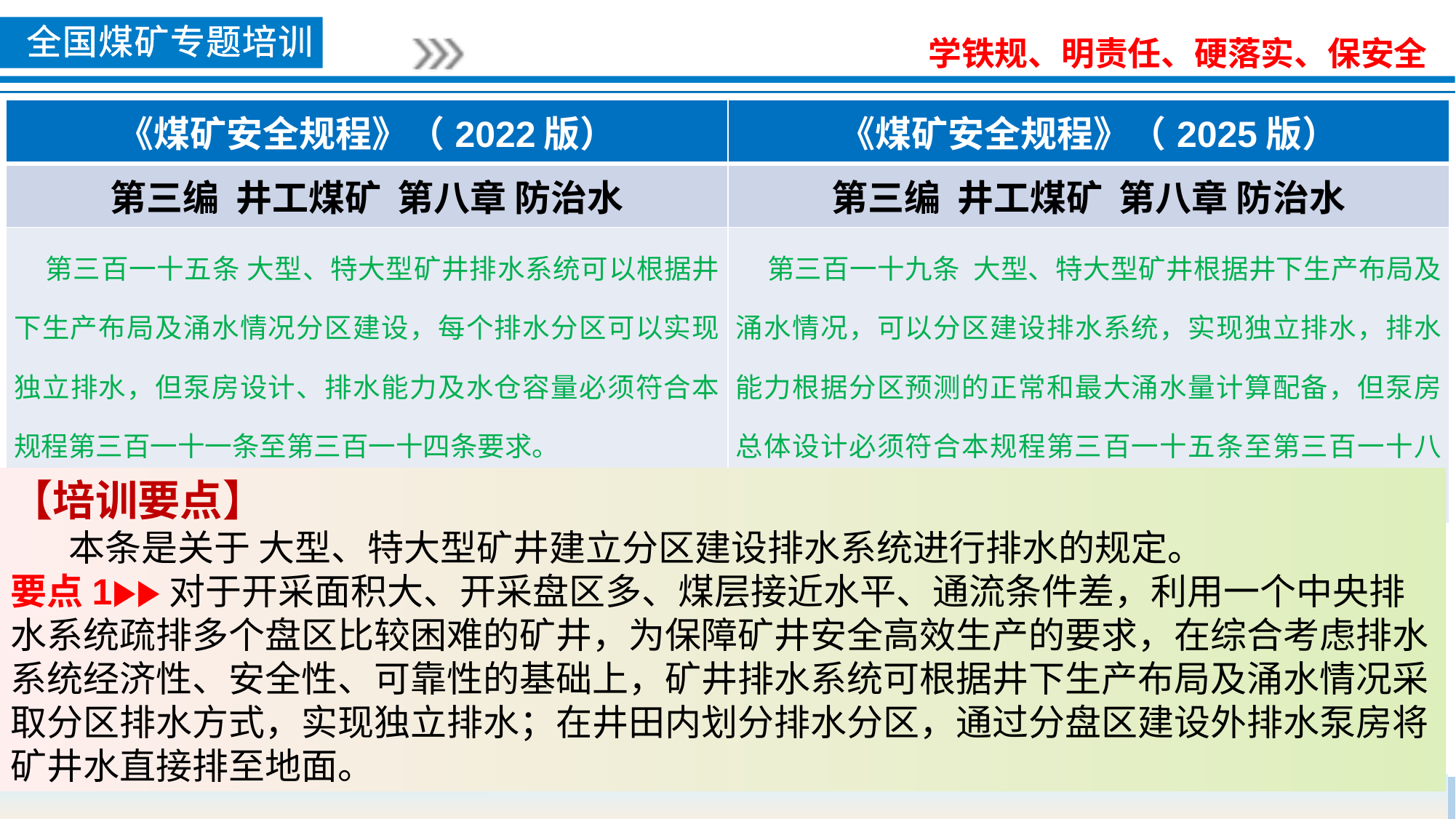

| 《煤矿安全规程》（2022版） | 《煤矿安全规程》（2025版） |
| --- | --- |
| 第三编 井工煤矿 第八章 防治水 | 第三编 井工煤矿 第八章 防治水 |
| 第三百一十五条 大型、特大型矿井排水系统可以根据井下生产布局及涌水情况分区建设，每个排水分区可以实现独立排水，但泵房设计、排水能力及水仓容量必须符合本规程第三百一十一条至第三百一十四条要求。 | 第三百一十九条 大型、特大型矿井根据井下生产布局及涌水情况，可以分区建设排水系统，实现独立排水，排水能力根据分区预测的正常和最大涌水量计算配备，但泵房总体设计必须符合本规程第三百一十五条至第三百一十八条要求。 |
【培训要点】
      本条是关于 大型、特大型矿井建立分区建设排水系统进行排水的规定。
要点1▶▶对于开采面积大、开采盘区多、煤层接近水平、通流条件差，利用一个中央排水系统疏排多个盘区比较困难的矿井，为保障矿井安全高效生产的要求，在综合考虑排水系统经济性、安全性、可靠性的基础上，矿井排水系统可根据井下生产布局及涌水情况采取分区排水方式，实现独立排水；在井田内划分排水分区，通过分盘区建设外排水泵房将矿井水直接排至地面。